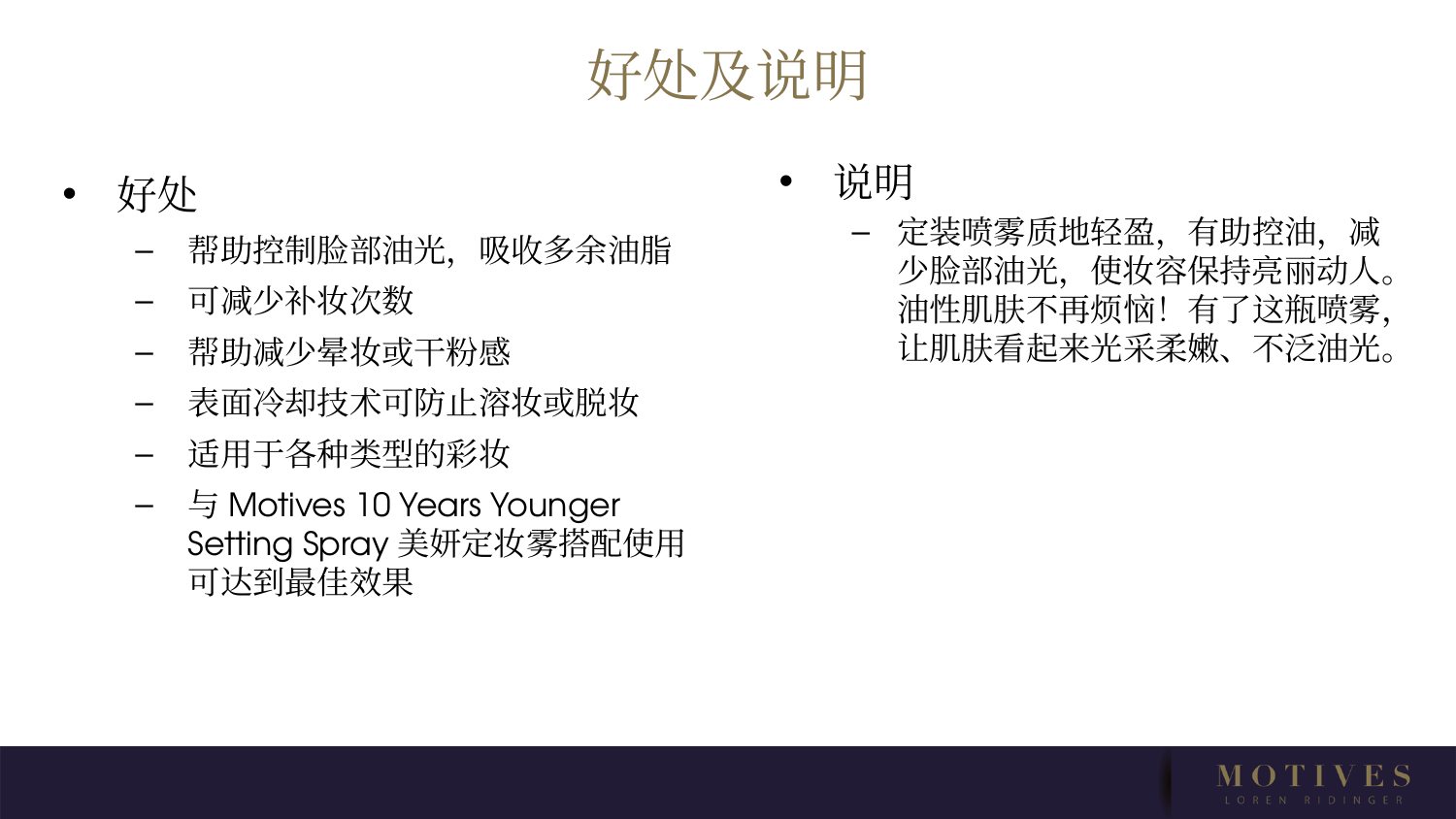

# 好处及说明
说明
定装喷雾质地轻盈，有助控油，减少脸部油光，使妆容保持亮丽动人。油性肌肤不再烦恼！有了这瓶喷雾，让肌肤看起来光采柔嫩、不泛油光。

好处
帮助控制脸部油光，吸收多余油脂
可减少补妆次数
帮助减少晕妆或干粉感
表面冷却技术可防止溶妆或脱妆
适用于各种类型的彩妆
与Motives 10 Years Younger Setting Spray美妍定妆雾搭配使用可达到最佳效果